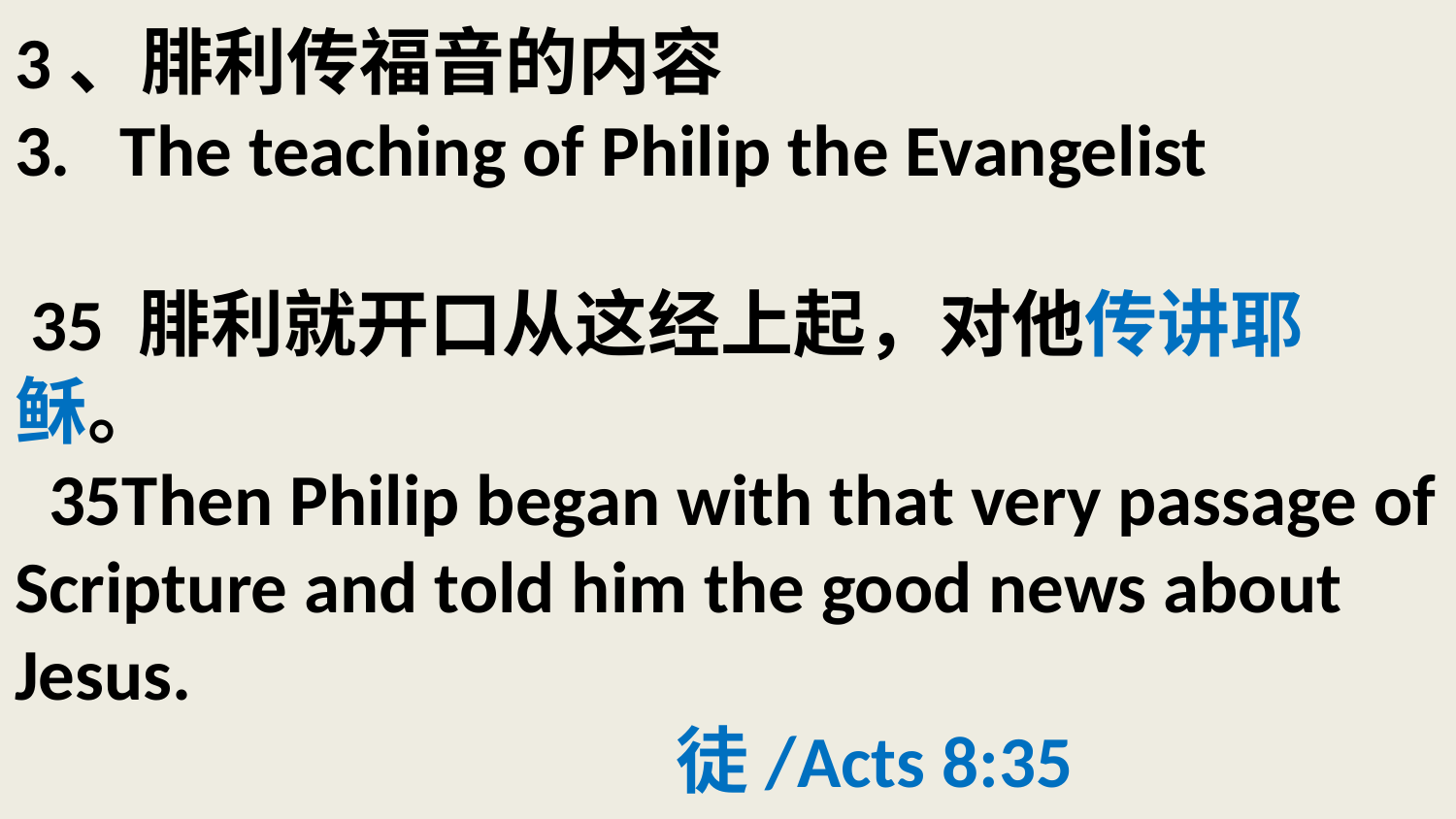

# 3、腓利传福音的内容 3.   The teaching of Philip the Evangelist 35 腓利就开口从这经上起，对他传讲耶稣。 35Then Philip began with that very passage of Scripture and told him the good news about Jesus. 徒/Acts 8:35